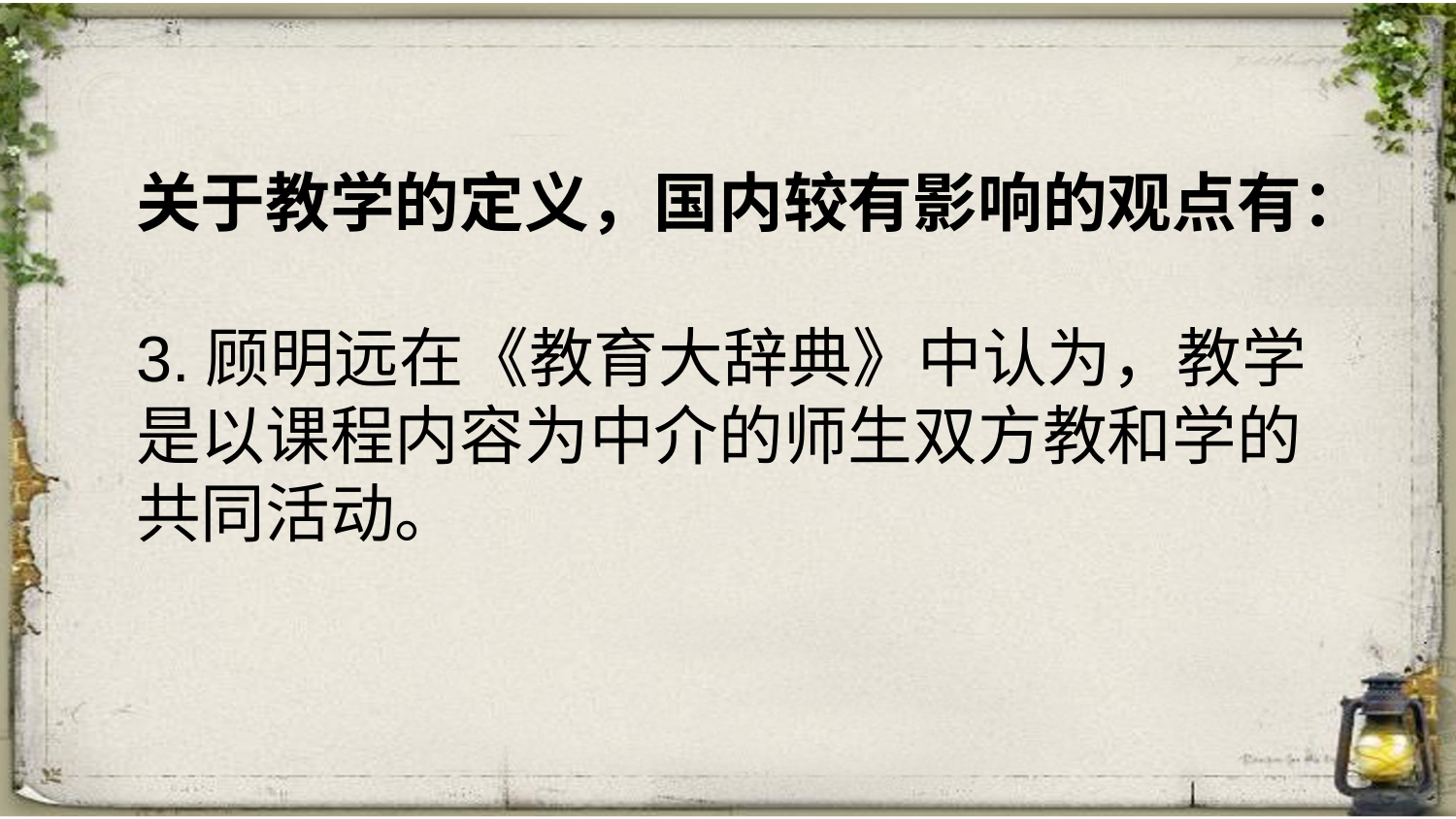

关于教学的定义，国内较有影响的观点有：

3.顾明远在《教育大辞典》中认为，教学是以课程内容为中介的师生双方教和学的共同活动。